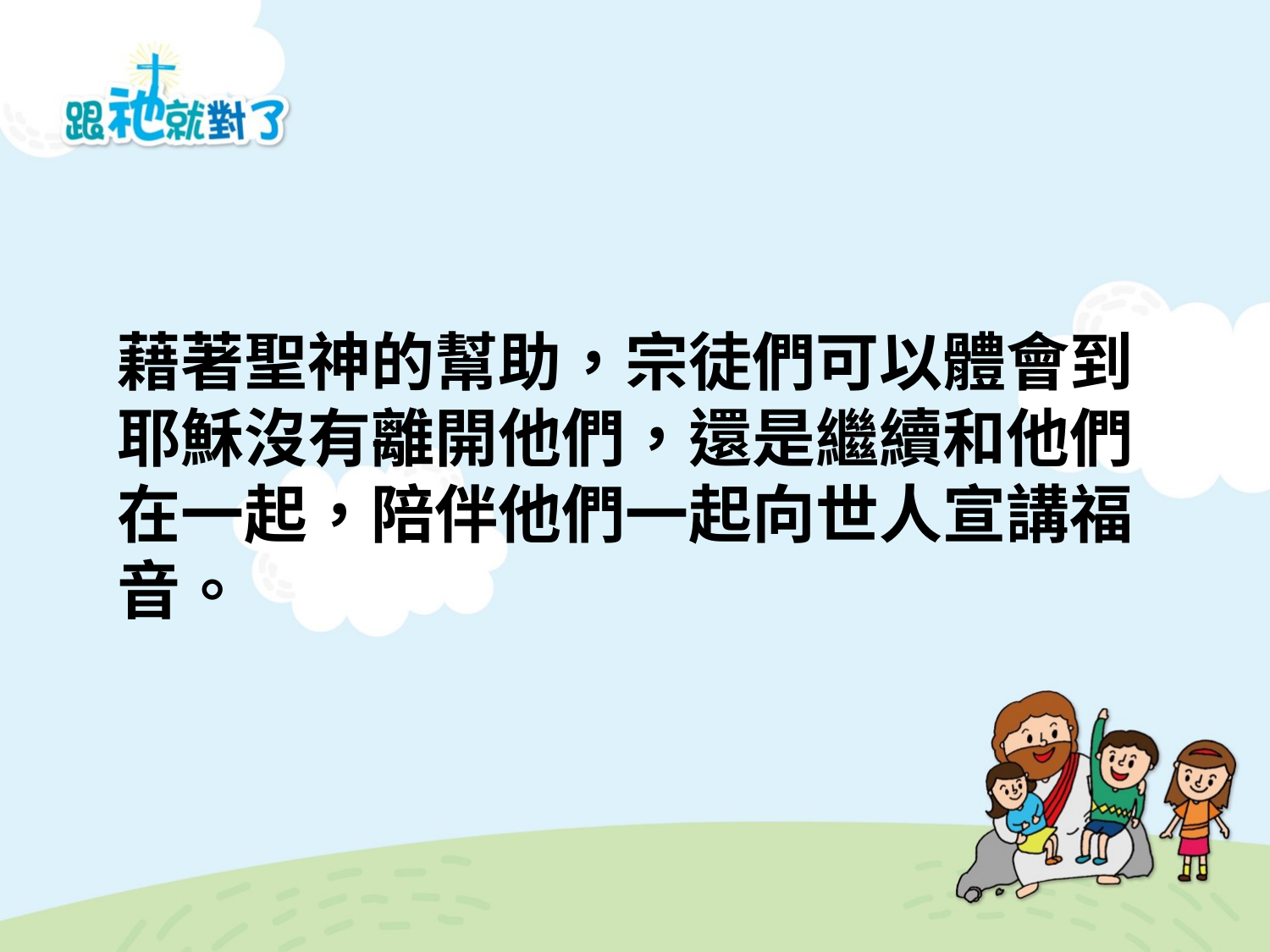

藉著聖神的幫助，宗徒們可以體會到耶穌沒有離開他們，還是繼續和他們在一起，陪伴他們一起向世人宣講福音。